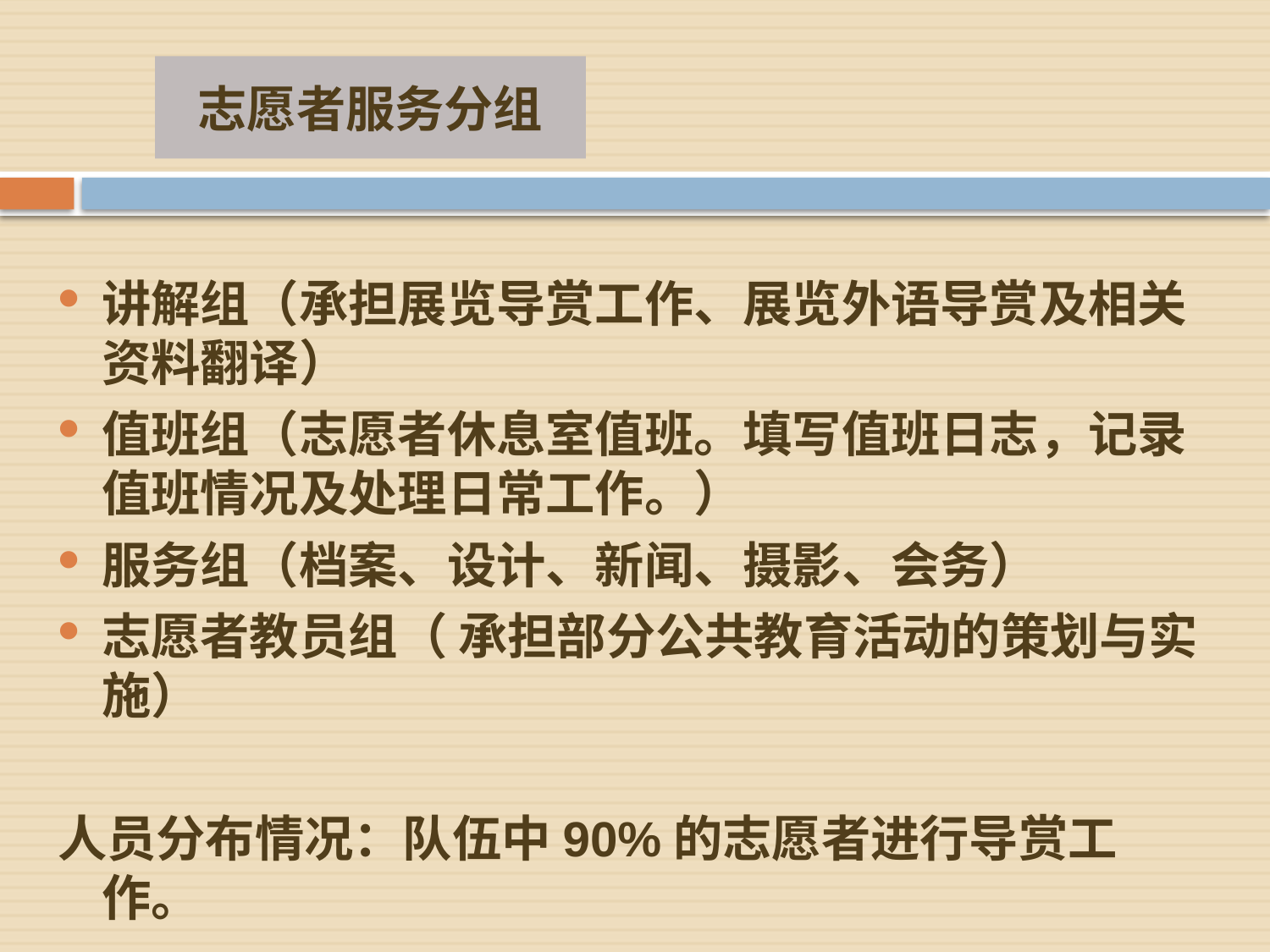

# 志愿者服务分组
讲解组（承担展览导赏工作、展览外语导赏及相关资料翻译）
值班组（志愿者休息室值班。填写值班日志，记录值班情况及处理日常工作。）
服务组（档案、设计、新闻、摄影、会务）
志愿者教员组（ 承担部分公共教育活动的策划与实施）

人员分布情况：队伍中90%的志愿者进行导赏工作。